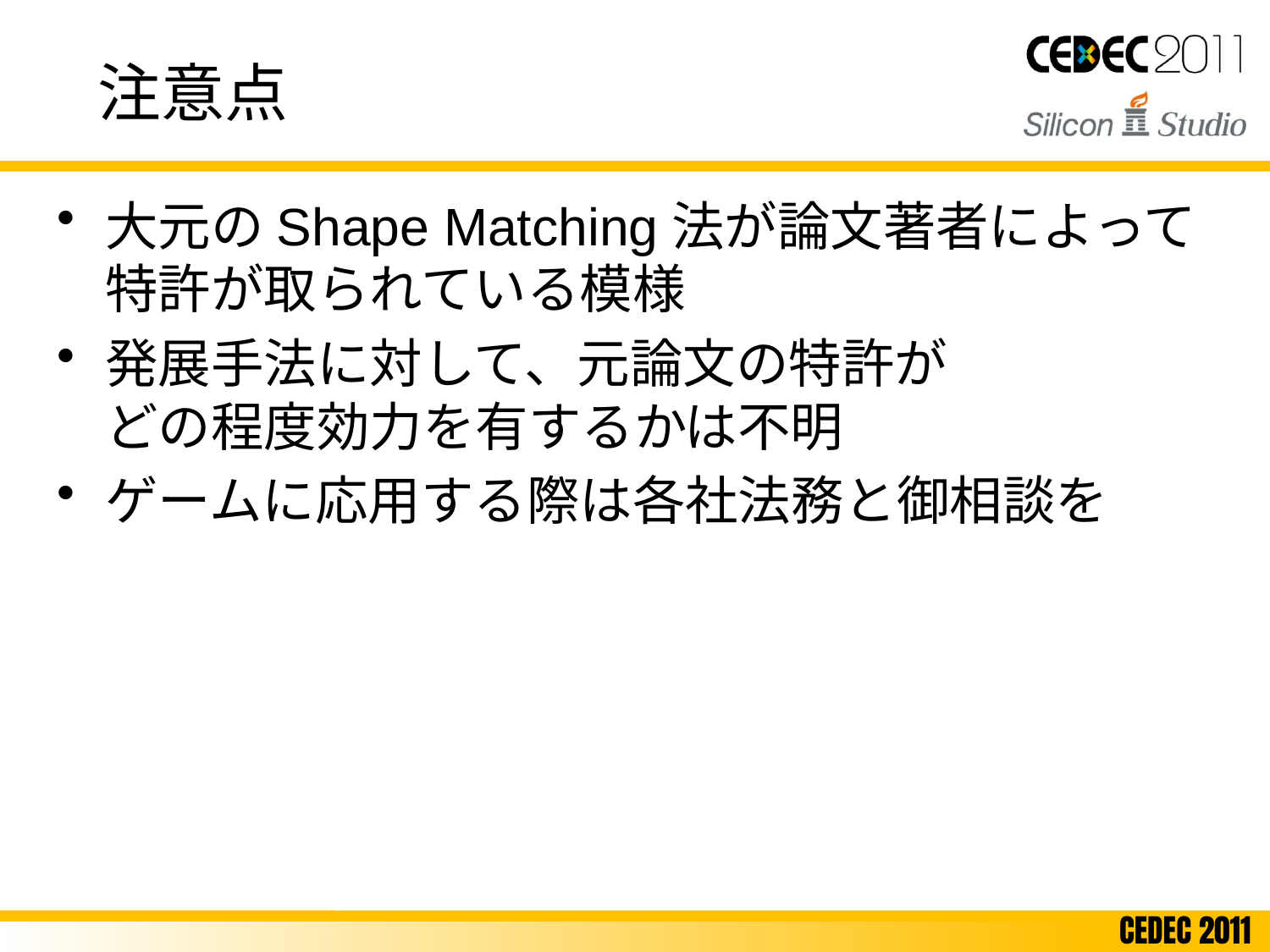

# 注意点
大元のShape Matching法が論文著者によって
特許が取られている模様
発展手法に対して、元論文の特許が
どの程度効力を有するかは不明
ゲームに応用する際は各社法務と御相談を